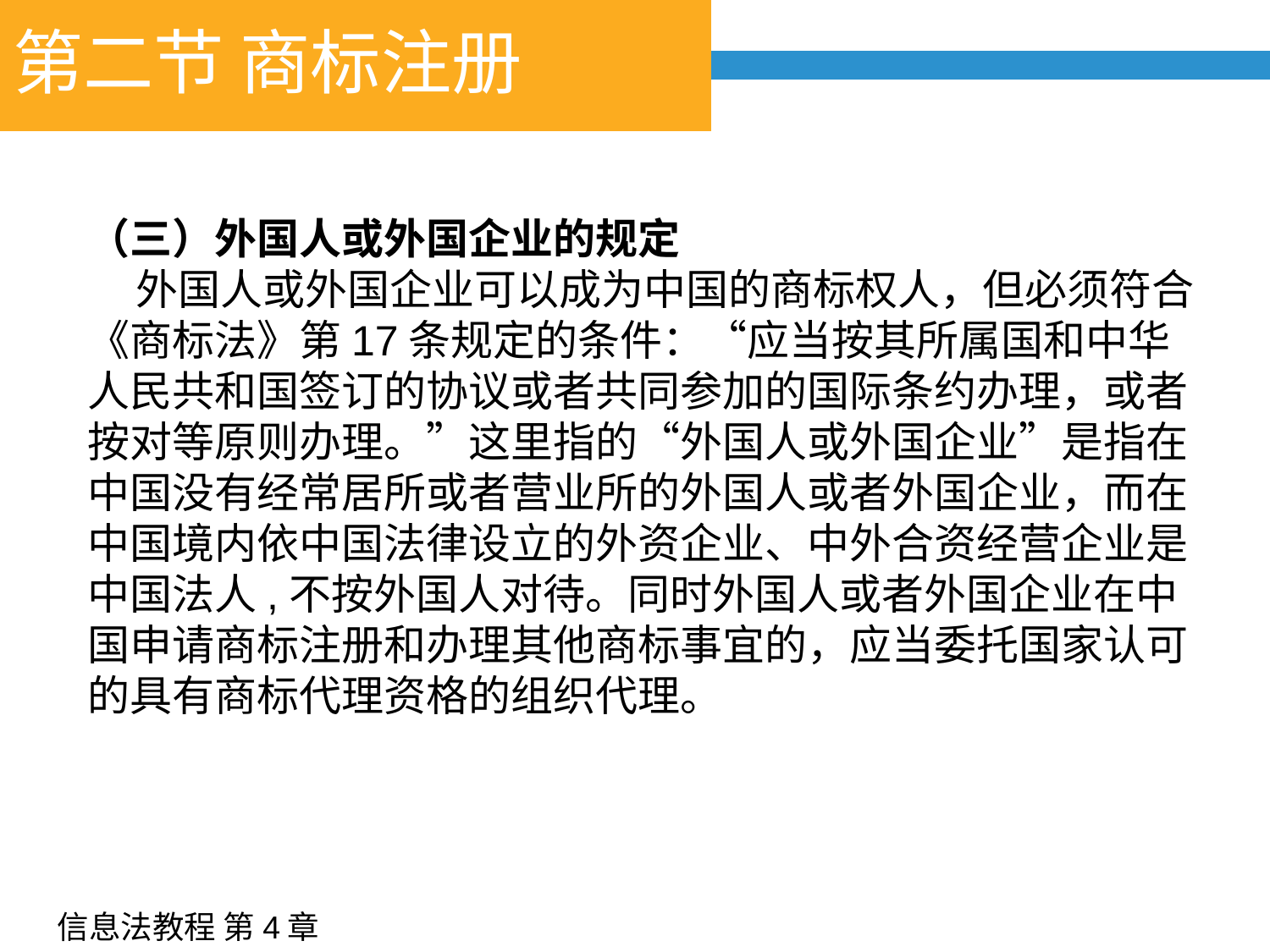

# 第二节 商标注册
（三）外国人或外国企业的规定
    外国人或外国企业可以成为中国的商标权人，但必须符合《商标法》第17条规定的条件：“应当按其所属国和中华人民共和国签订的协议或者共同参加的国际条约办理，或者按对等原则办理。”这里指的“外国人或外国企业”是指在中国没有经常居所或者营业所的外国人或者外国企业，而在中国境内依中国法律设立的外资企业、中外合资经营企业是中国法人,不按外国人对待。同时外国人或者外国企业在中国申请商标注册和办理其他商标事宜的，应当委托国家认可的具有商标代理资格的组织代理。
信息法教程 第4章